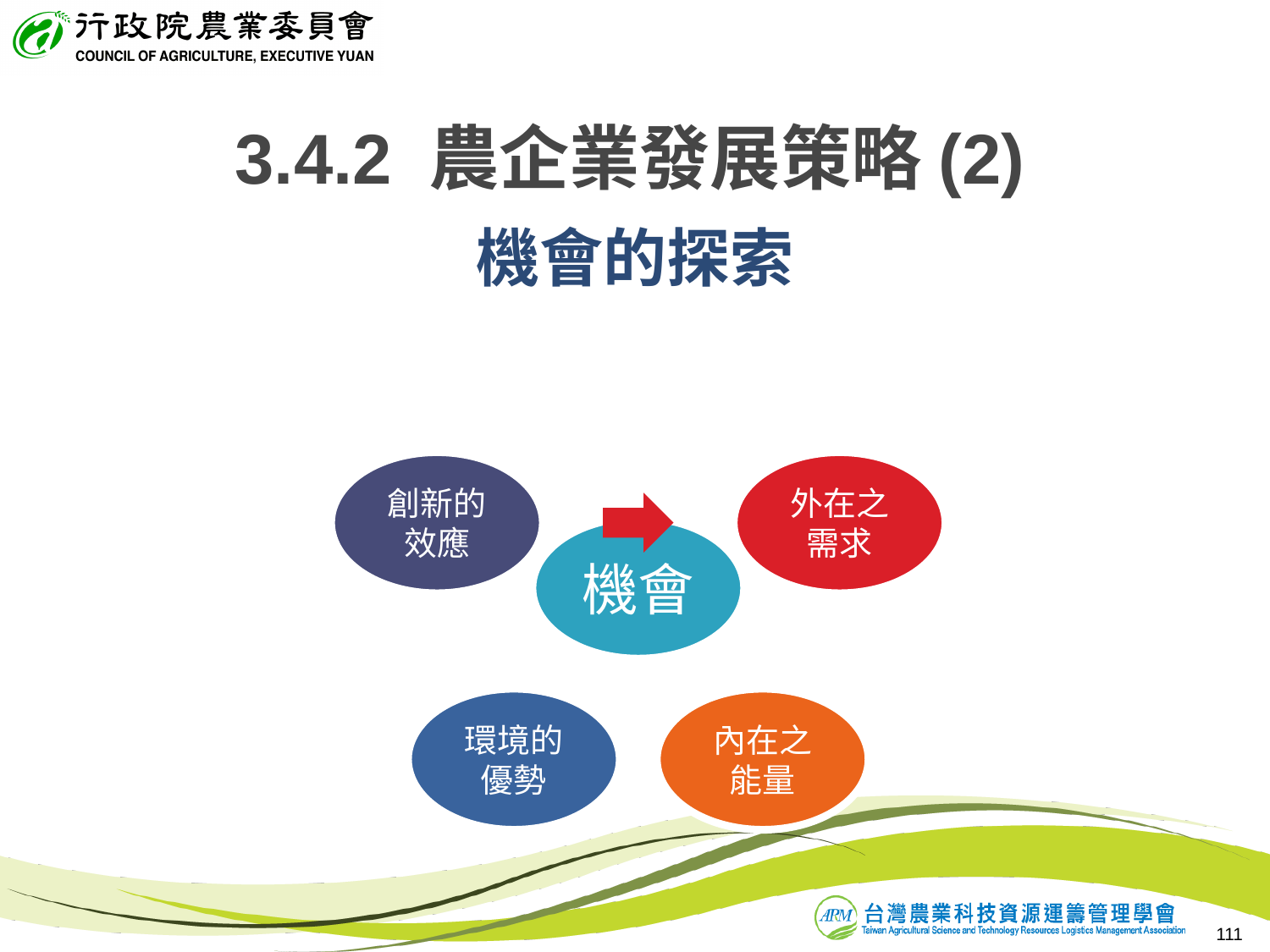

3.4.2 農企業發展策略(2)
# 機會的探索
機會
外在之需求
內在之能量
環境的優勢
創新的效應
111